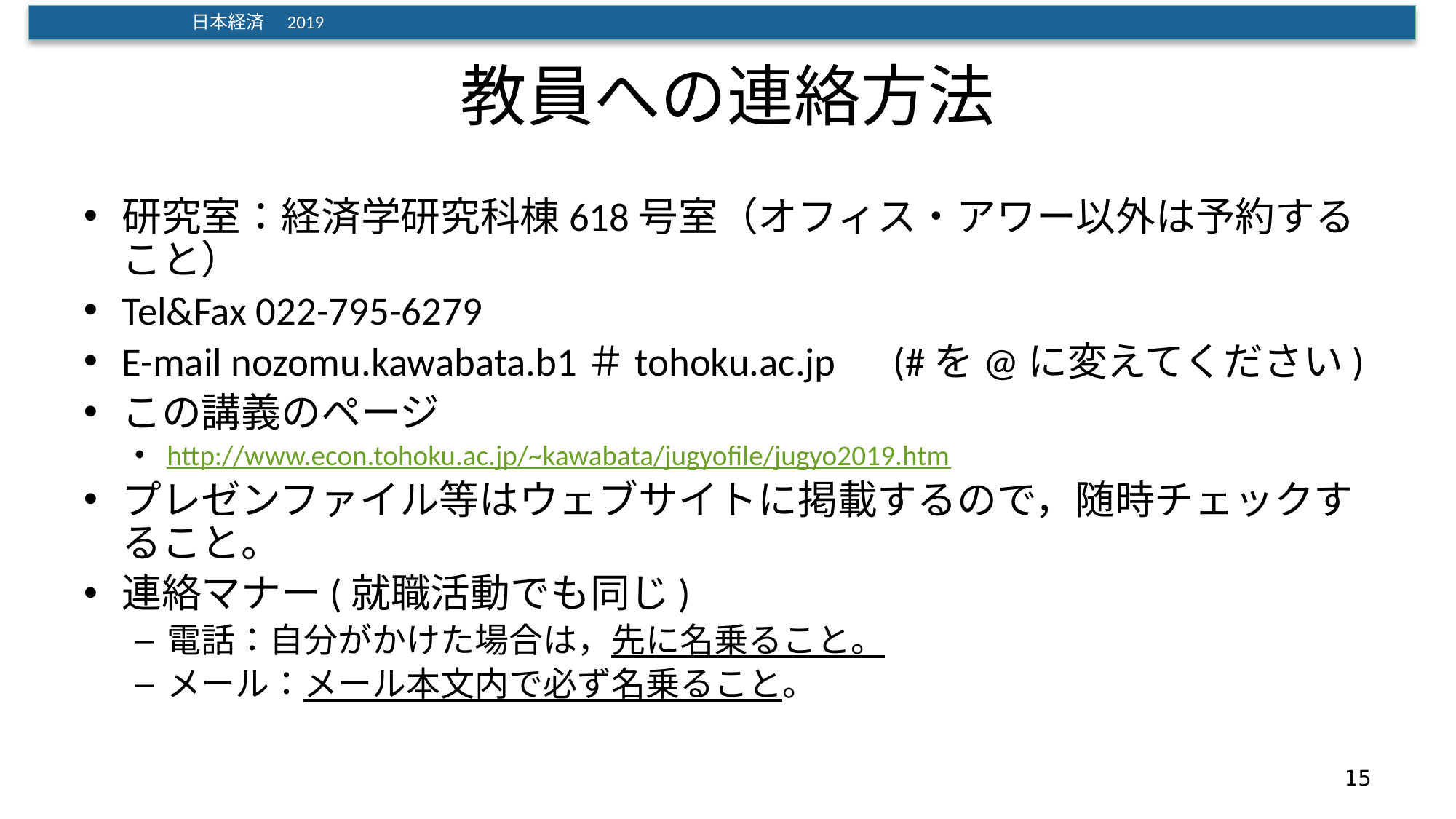

# 教員への連絡方法
研究室：経済学研究科棟618号室（オフィス・アワー以外は予約すること）
Tel&Fax 022-795-6279
E-mail nozomu.kawabata.b1＃tohoku.ac.jp　(#を@に変えてください)
この講義のページ
http://www.econ.tohoku.ac.jp/~kawabata/jugyofile/jugyo2019.htm
プレゼンファイル等はウェブサイトに掲載するので，随時チェックすること。
連絡マナー(就職活動でも同じ)
電話：自分がかけた場合は，先に名乗ること。
メール：メール本文内で必ず名乗ること。

15